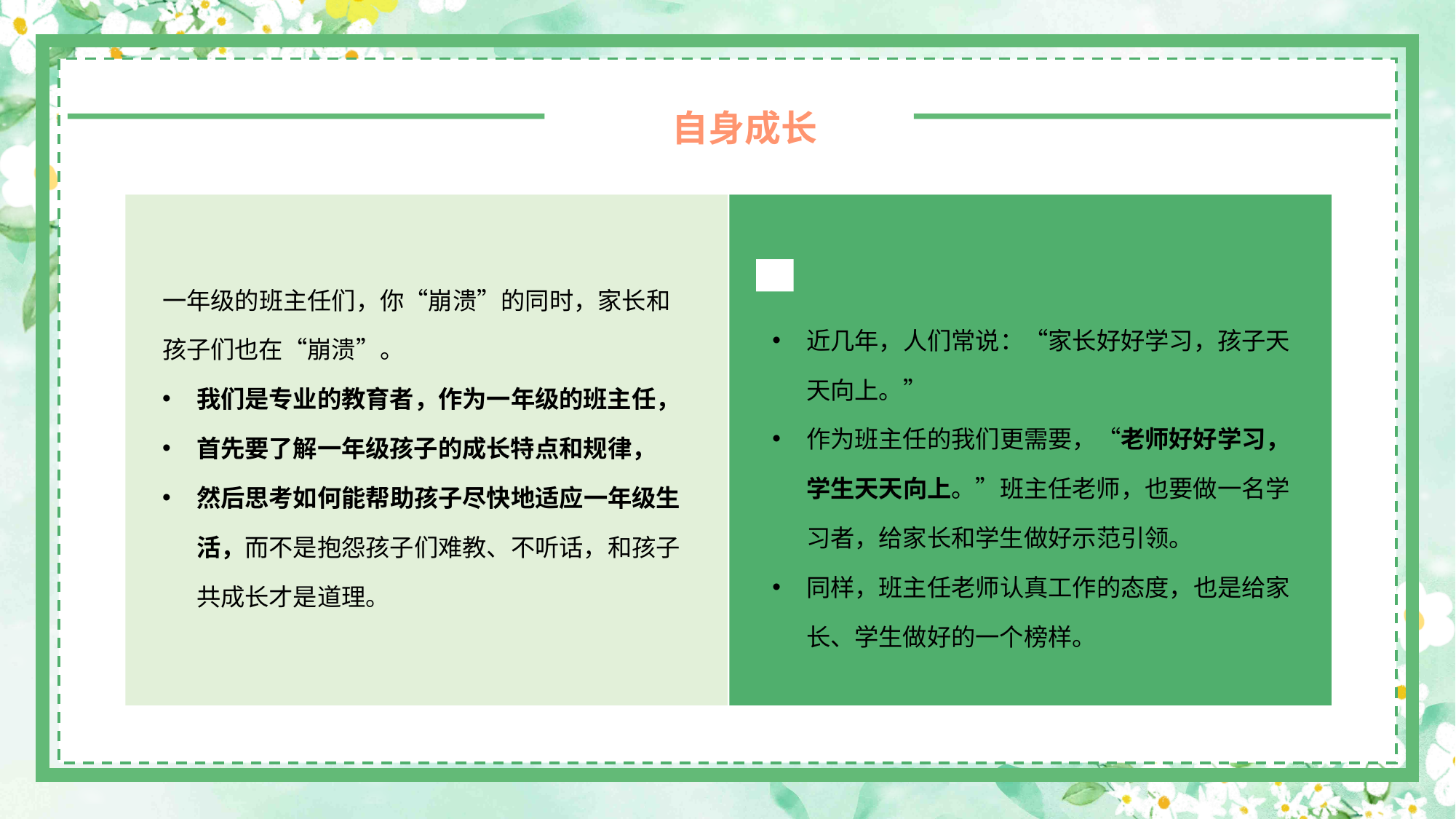

自身成长

一年级的班主任们，你“崩溃”的同时，家长和孩子们也在“崩溃”。
我们是专业的教育者，作为一年级的班主任，
首先要了解一年级孩子的成长特点和规律，
然后思考如何能帮助孩子尽快地适应一年级生活，而不是抱怨孩子们难教、不听话，和孩子共成长才是道理。

近几年，人们常说：“家长好好学习，孩子天天向上。”
作为班主任的我们更需要，“老师好好学习，学生天天向上。”班主任老师，也要做一名学习者，给家长和学生做好示范引领。
同样，班主任老师认真工作的态度，也是给家长、学生做好的一个榜样。